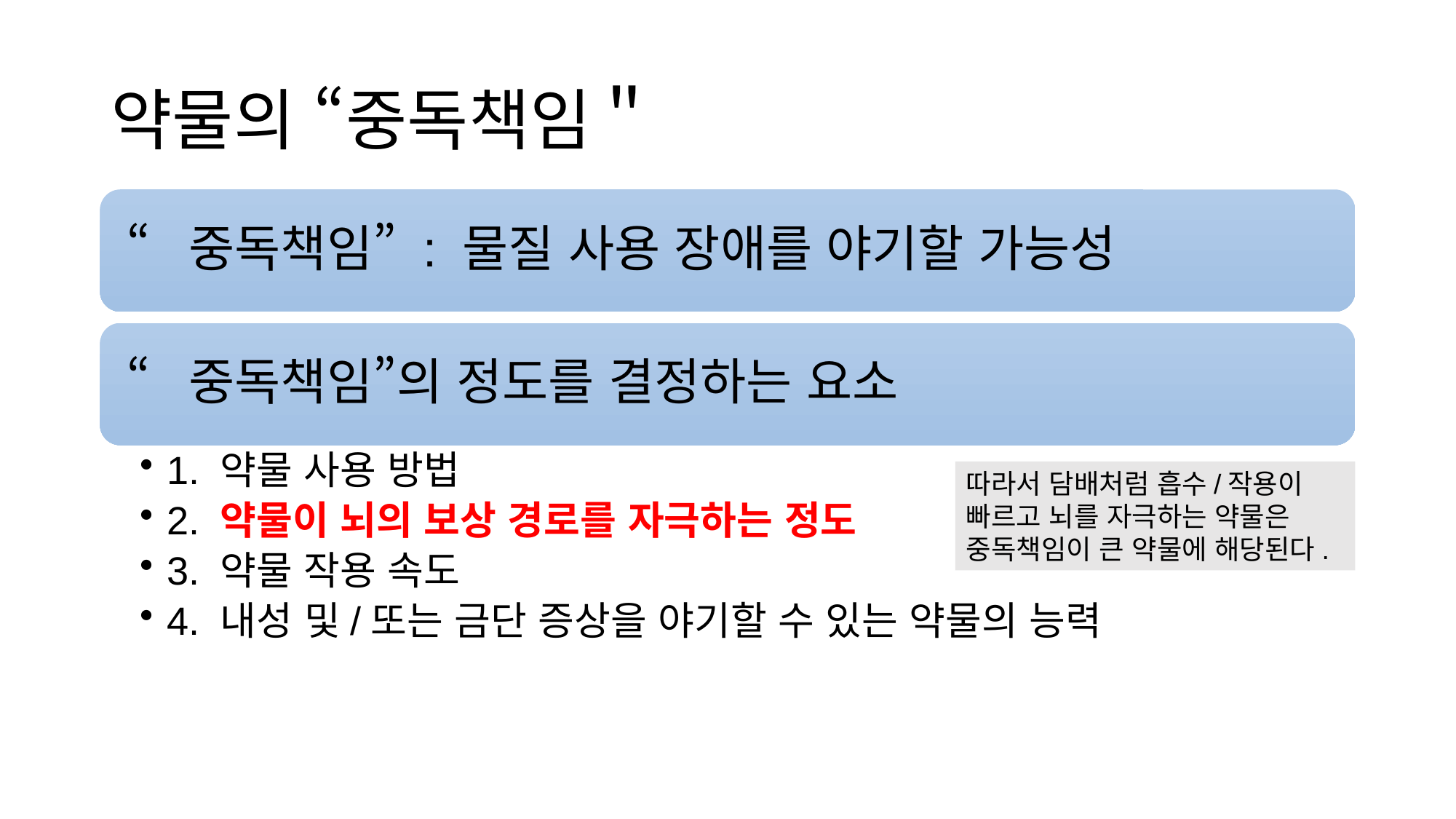

# 약물의 “중독책임＂
“중독책임” : 물질 사용 장애를 야기할 가능성
“중독책임”의 정도를 결정하는 요소
1. 약물 사용 방법
2. 약물이 뇌의 보상 경로를 자극하는 정도
3. 약물 작용 속도
4. 내성 및/또는 금단 증상을 야기할 수 있는 약물의 능력
따라서 담배처럼 흡수/작용이 빠르고 뇌를 자극하는 약물은 중독책임이 큰 약물에 해당된다.